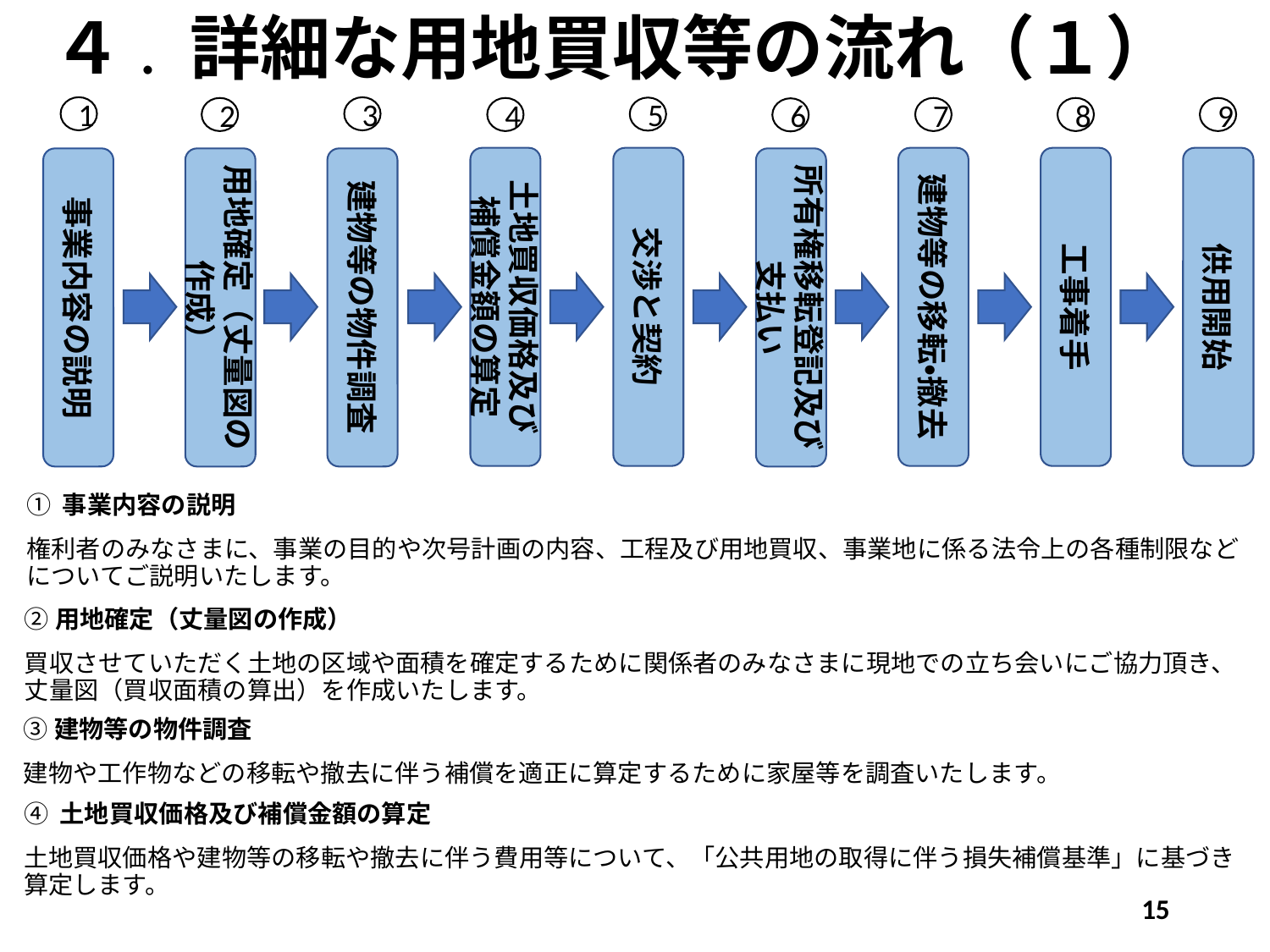

# ４. 詳細な用地買収等の流れ（１）
1
3
5
2
4
7
8
9
6
土地買収価格及び
補償金額の算定
交渉と契約
建物等の移転・撤去
工事着手
供用開始
事業内容の説明
用地確定（丈量図の作成）
建物等の物件調査
所有権移転登記及び支払い

① 事業内容の説明
権利者のみなさまに、事業の目的や次号計画の内容、工程及び用地買収、事業地に係る法令上の各種制限などについてご説明いたします。
②用地確定（丈量図の作成）
買収させていただく土地の区域や面積を確定するために関係者のみなさまに現地での立ち会いにご協力頂き、丈量図（買収面積の算出）を作成いたします。
③建物等の物件調査
建物や工作物などの移転や撤去に伴う補償を適正に算定するために家屋等を調査いたします。
④ 土地買収価格及び補償金額の算定
土地買収価格や建物等の移転や撤去に伴う費用等について、「公共用地の取得に伴う損失補償基準」に基づき算定します。
15